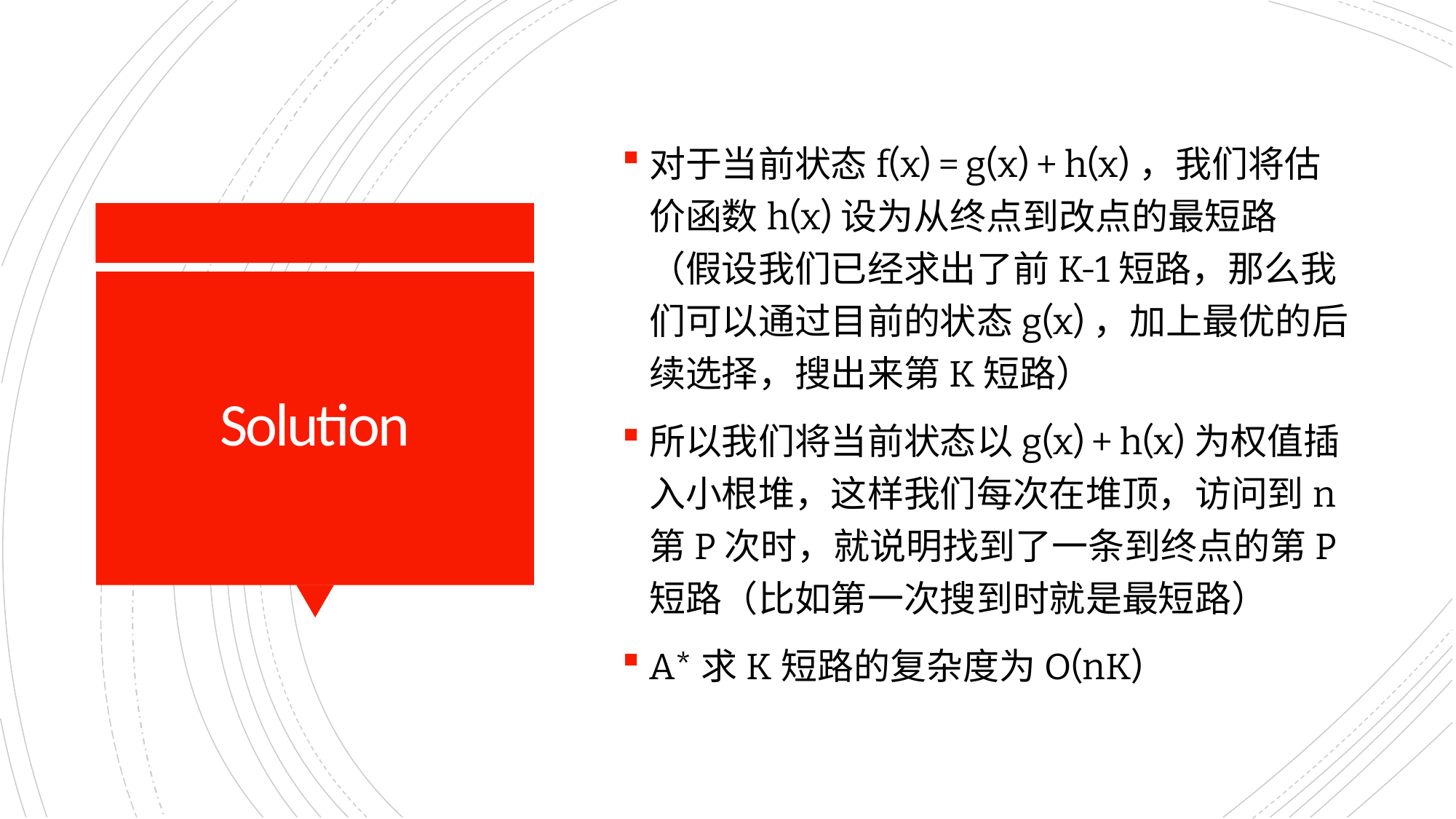

对于当前状态f(x) = g(x) + h(x)，我们将估价函数h(x)设为从终点到改点的最短路（假设我们已经求出了前K-1短路，那么我们可以通过目前的状态g(x)，加上最优的后续选择，搜出来第K短路）
所以我们将当前状态以g(x) + h(x)为权值插入小根堆，这样我们每次在堆顶，访问到n第P次时，就说明找到了一条到终点的第P短路（比如第一次搜到时就是最短路）
A*求K短路的复杂度为O(nK)
# Solution